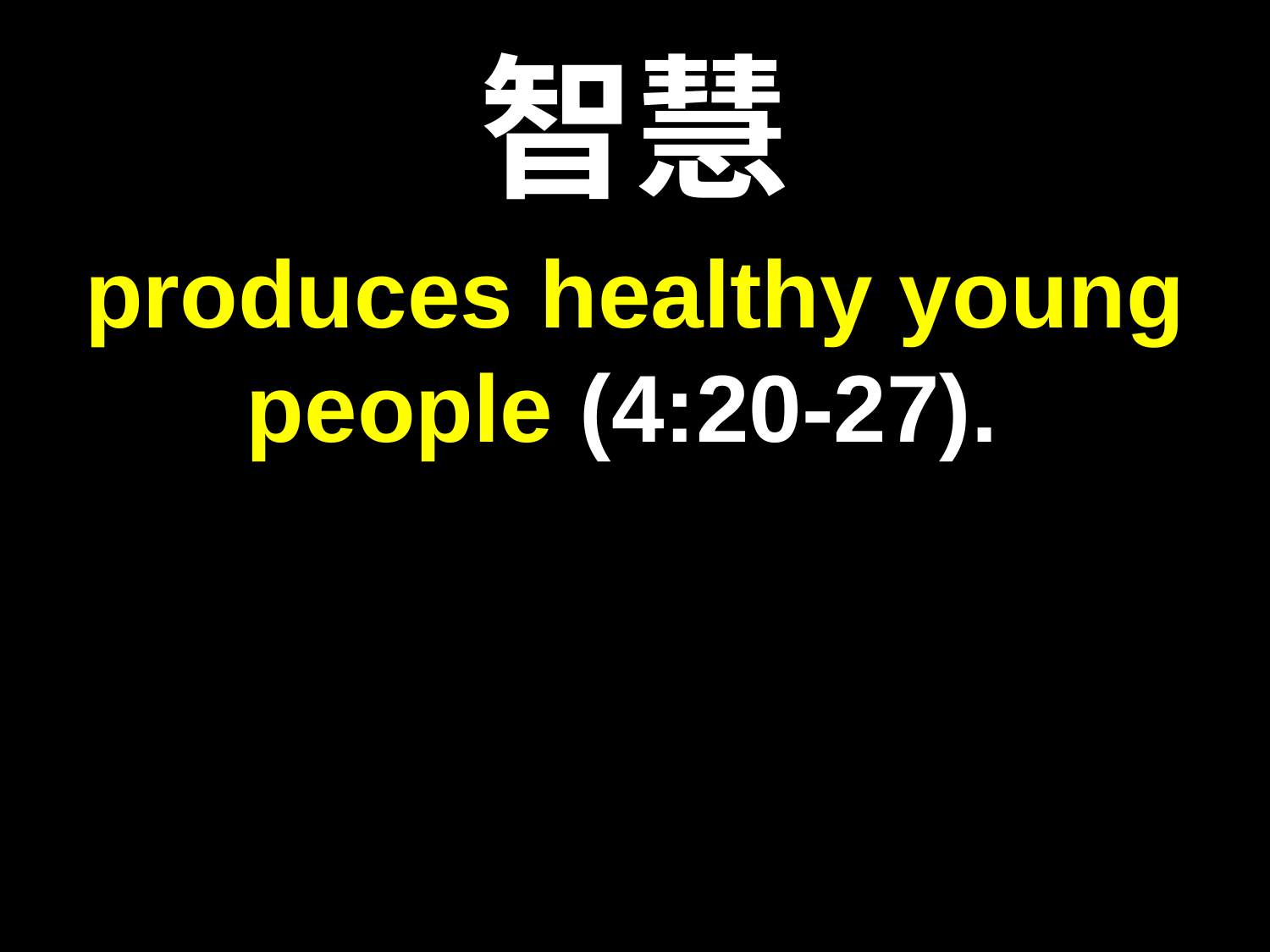

# 智慧
produces healthy young people (4:20-27).